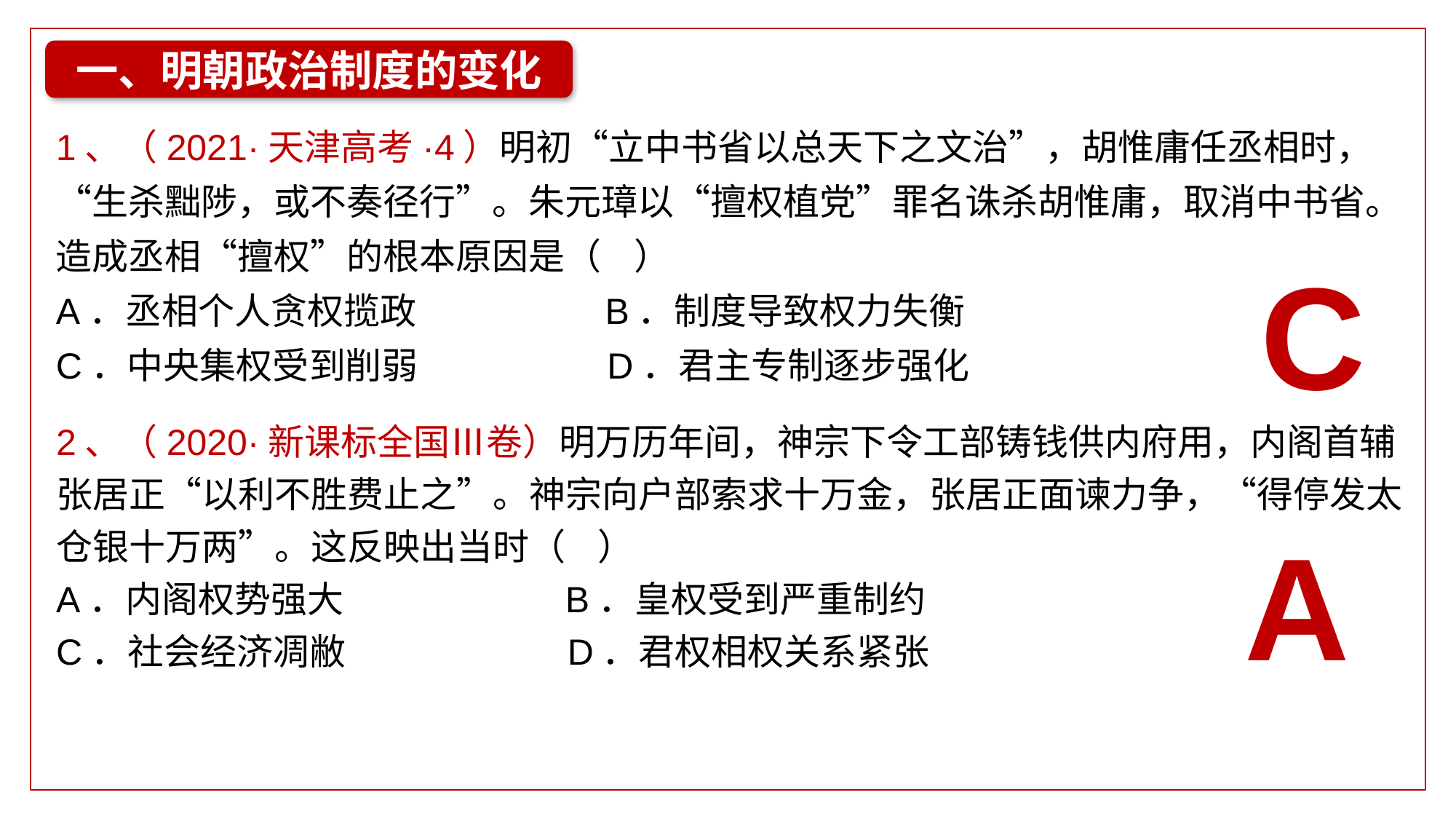

一、明朝政治制度的变化
1、（2021·天津高考·4）明初“立中书省以总天下之文治”，胡惟庸任丞相时，“生杀黜陟，或不奏径行”。朱元璋以“擅权植党”罪名诛杀胡惟庸，取消中书省。造成丞相“擅权”的根本原因是（    ）
A．丞相个人贪权揽政                      B．制度导致权力失衡
C．中央集权受到削弱                      D．君主专制逐步强化
C
2、（2020·新课标全国Ⅲ卷）明万历年间，神宗下令工部铸钱供内府用，内阁首辅张居正“以利不胜费止之”。神宗向户部索求十万金，张居正面谏力争，“得停发太仓银十万两”。这反映出当时（    ）
A．内阁权势强大                          B．皇权受到严重制约
C．社会经济凋敝                          D．君权相权关系紧张
A